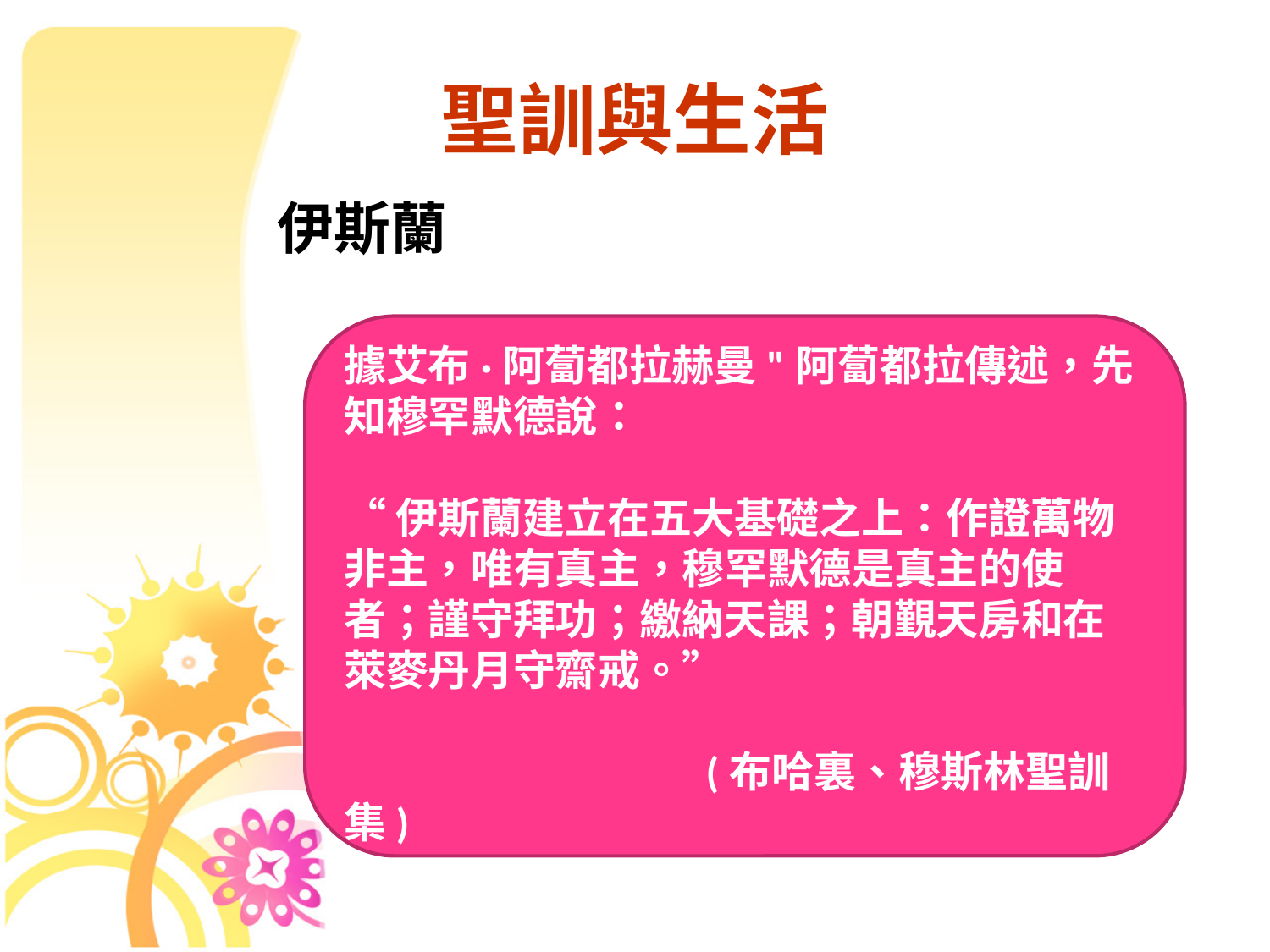

# 聖訓與生活
伊斯蘭

據艾布·阿蔔都拉赫曼"阿蔔都拉傳述，先知穆罕默德說：

“伊斯蘭建立在五大基礎之上：作證萬物非主，唯有真主，穆罕默德是真主的使者；謹守拜功；繳納天課；朝覲天房和在萊麥丹月守齋戒。”

                                      (布哈裏、穆斯林聖訓集)